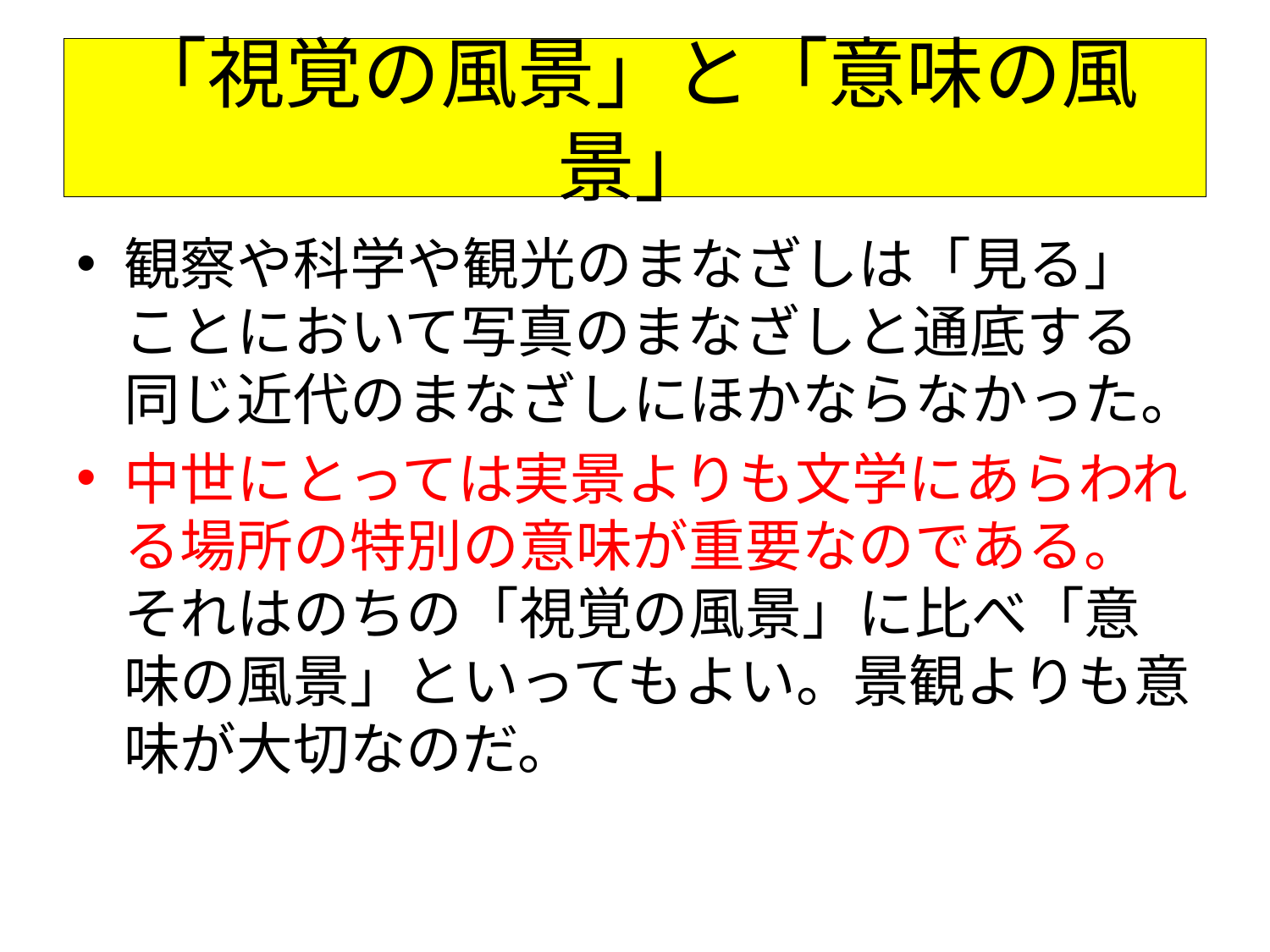

# 「視覚の風景」と「意味の風景」
観察や科学や観光のまなざしは「見る」ことにおいて写真のまなざしと通底する同じ近代のまなざしにほかならなかった。
中世にとっては実景よりも文学にあらわれる場所の特別の意味が重要なのである。それはのちの「視覚の風景」に比べ「意味の風景」といってもよい。景観よりも意味が大切なのだ。